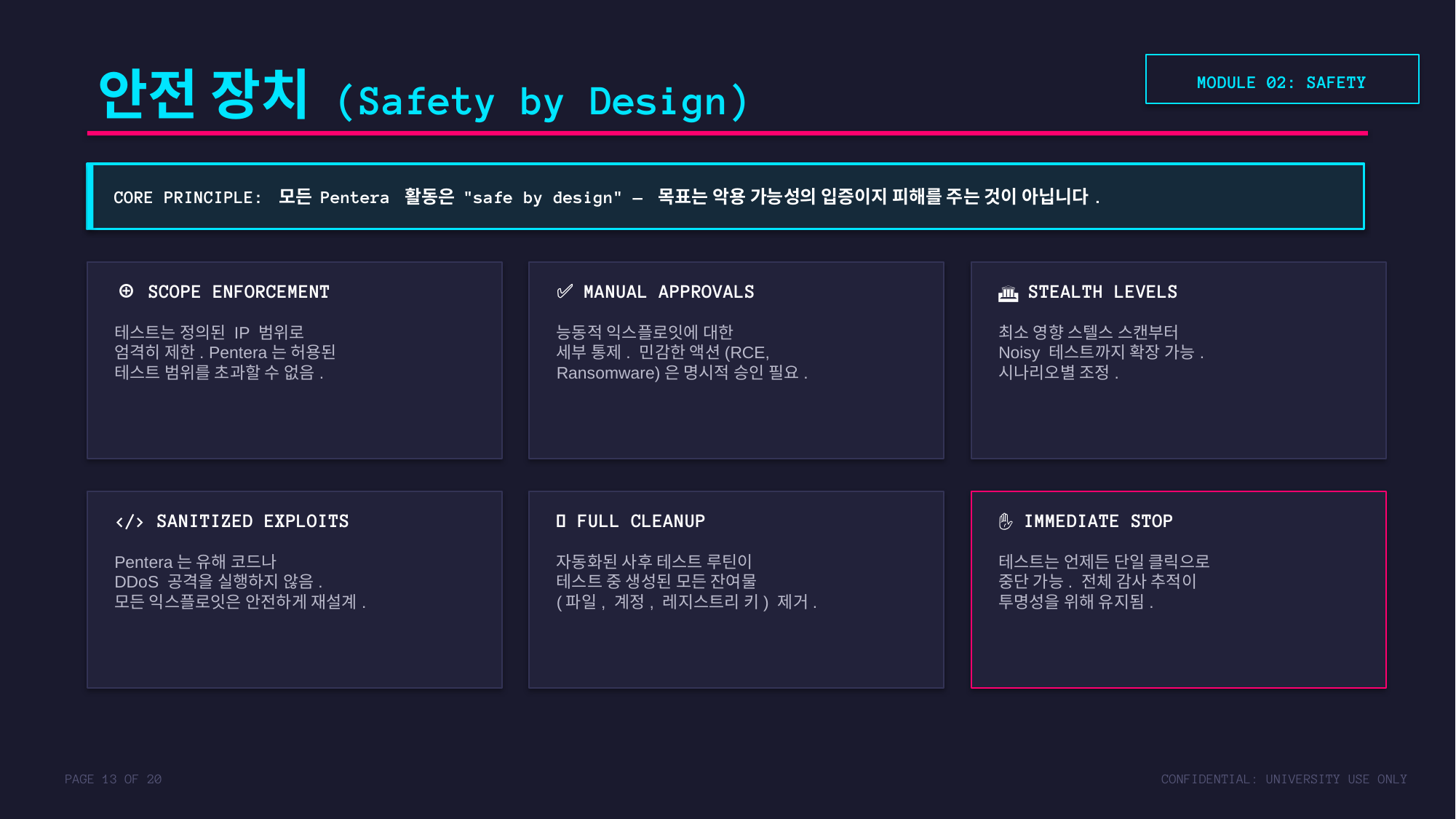

안전 장치 (Safety by Design)

MODULE 02: SAFETY

CORE PRINCIPLE: 모든 Pentera 활동은 "safe by design" — 목표는 악용 가능성의 입증이지 피해를 주는 것이 아닙니다.

⊕ SCOPE ENFORCEMENT
✅ MANUAL APPROVALS
🏛 STEALTH LEVELS
테스트는 정의된 IP 범위로
엄격히 제한. Pentera는 허용된
테스트 범위를 초과할 수 없음.
능동적 익스플로잇에 대한
세부 통제. 민감한 액션(RCE,
Ransomware)은 명시적 승인 필요.
최소 영향 스텔스 스캔부터
Noisy 테스트까지 확장 가능.
시나리오별 조정.

</> SANITIZED EXPLOITS
🧹 FULL CLEANUP
✋ IMMEDIATE STOP
Pentera는 유해 코드나
DDoS 공격을 실행하지 않음.
모든 익스플로잇은 안전하게 재설계.
자동화된 사후 테스트 루틴이
테스트 중 생성된 모든 잔여물
(파일, 계정, 레지스트리 키) 제거.
테스트는 언제든 단일 클릭으로
중단 가능. 전체 감사 추적이
투명성을 위해 유지됨.
PAGE 13 OF 20
CONFIDENTIAL: UNIVERSITY USE ONLY